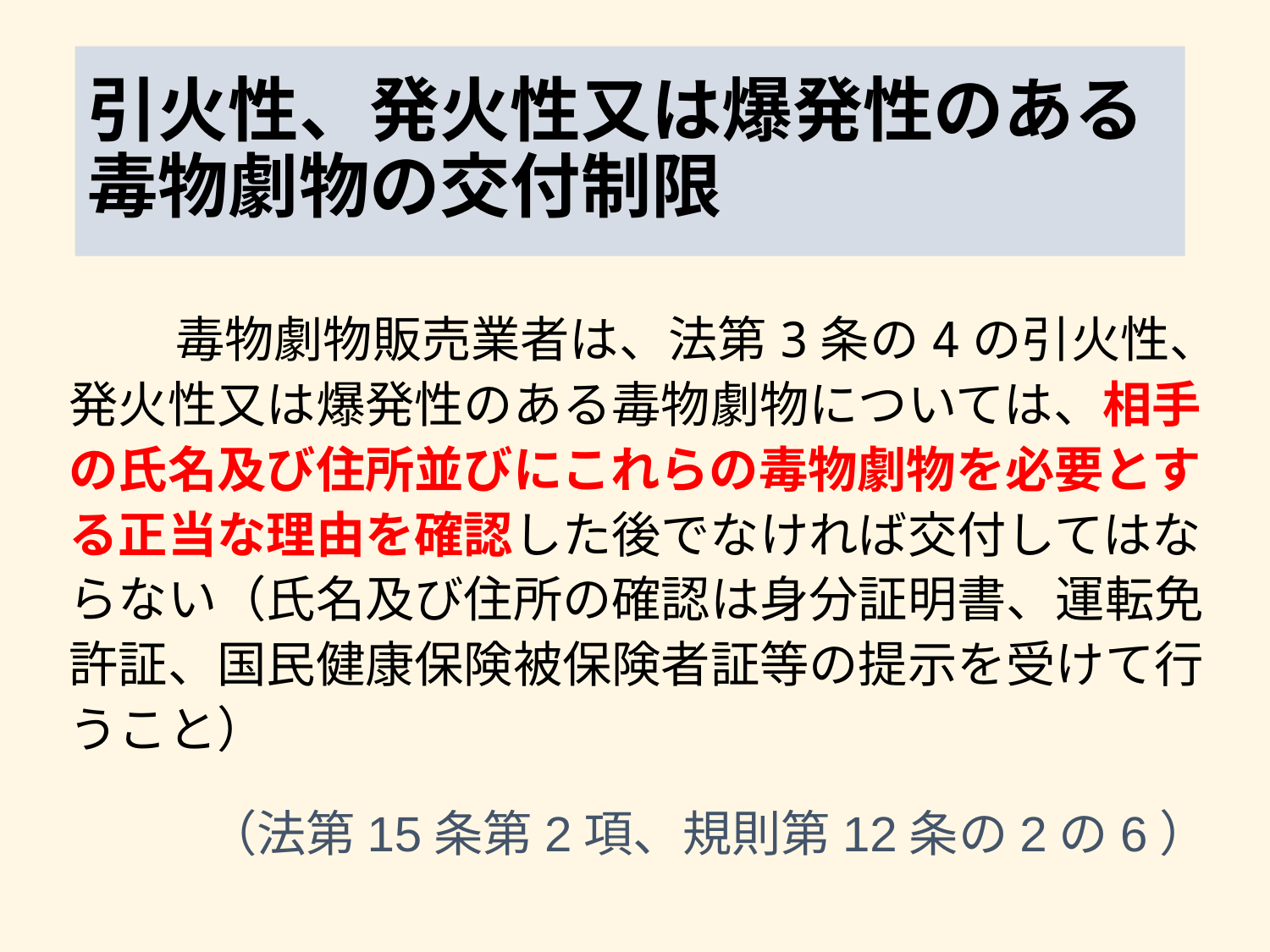

# 引火性、発火性又は爆発性のある 毒物劇物の交付制限
　　　毒物劇物販売業者は、法第3条の4の引火性、発火性又は爆発性のある毒物劇物については、相手の氏名及び住所並びにこれらの毒物劇物を必要とする正当な理由を確認した後でなければ交付してはならない（氏名及び住所の確認は身分証明書、運転免許証、国民健康保険被保険者証等の提示を受けて行うこと）

（法第15条第2項、規則第12条の2の6）